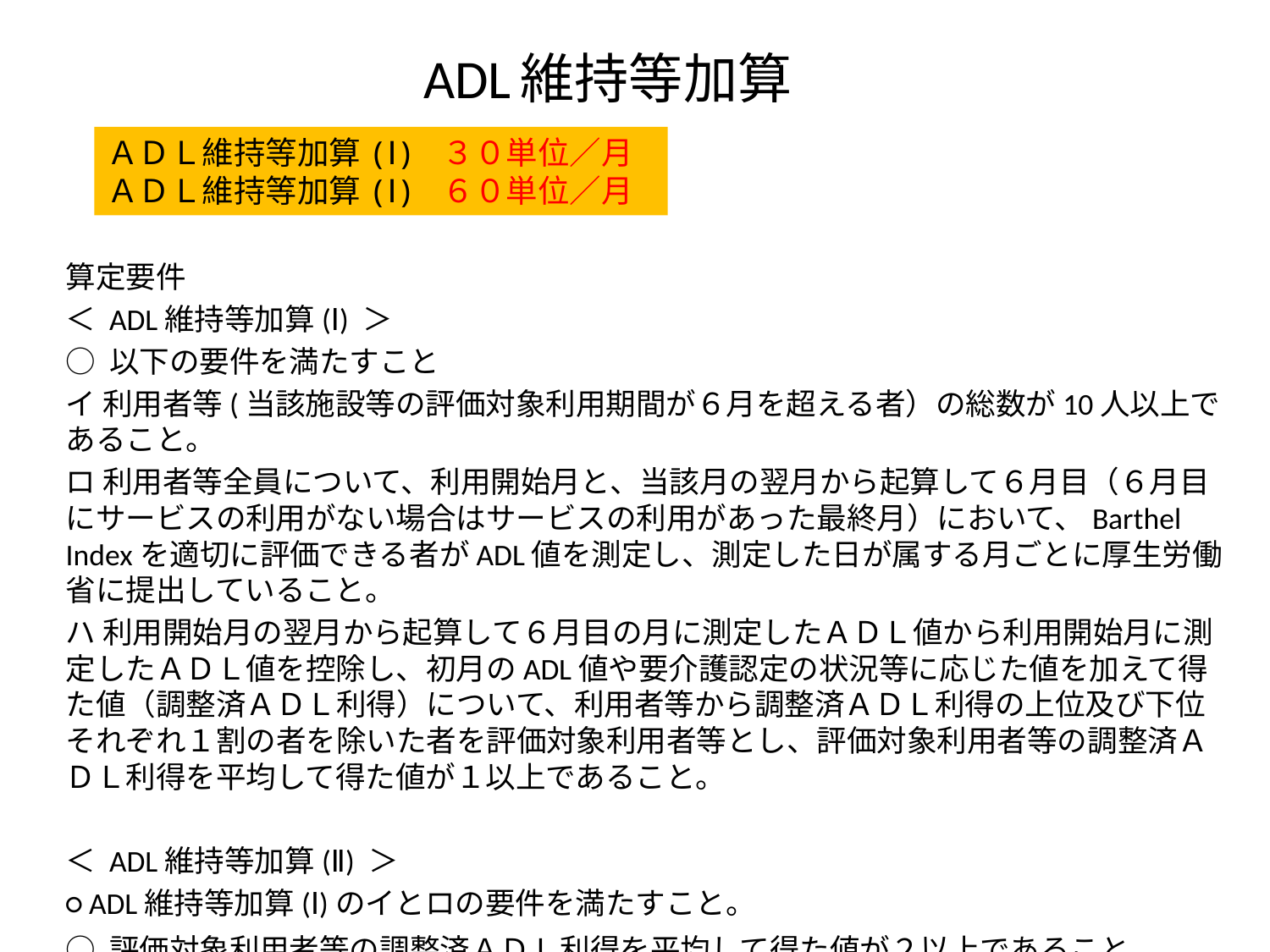

# ADL維持等加算
ＡＤＬ維持等加算(Ⅰ) ３０単位／月
ＡＤＬ維持等加算(Ⅰ) ６０単位／月
算定要件
＜ ADL維持等加算(Ⅰ) ＞
○ 以下の要件を満たすこと
イ 利用者等(当該施設等の評価対象利用期間が６月を超える者）の総数が10人以上であること。
ロ 利用者等全員について、利用開始月と、当該月の翌月から起算して６月目（６月目にサービスの利用がない場合はサービスの利用があった最終月）において、Barthel Indexを適切に評価できる者がADL値を測定し、測定した日が属する月ごとに厚生労働省に提出していること。
ハ 利用開始月の翌月から起算して６月目の月に測定したＡＤＬ値から利用開始月に測定したＡＤＬ値を控除し、初月のADL値や要介護認定の状況等に応じた値を加えて得た値（調整済ＡＤＬ利得）について、利用者等から調整済ＡＤＬ利得の上位及び下位それぞれ１割の者を除いた者を評価対象利用者等とし、評価対象利用者等の調整済ＡＤＬ利得を平均して得た値が１以上であること。

＜ ADL維持等加算(Ⅱ) ＞
○ ADL維持等加算(Ⅰ)のイとロの要件を満たすこと。
○ 評価対象利用者等の調整済ＡＤＬ利得を平均して得た値が２以上であること。